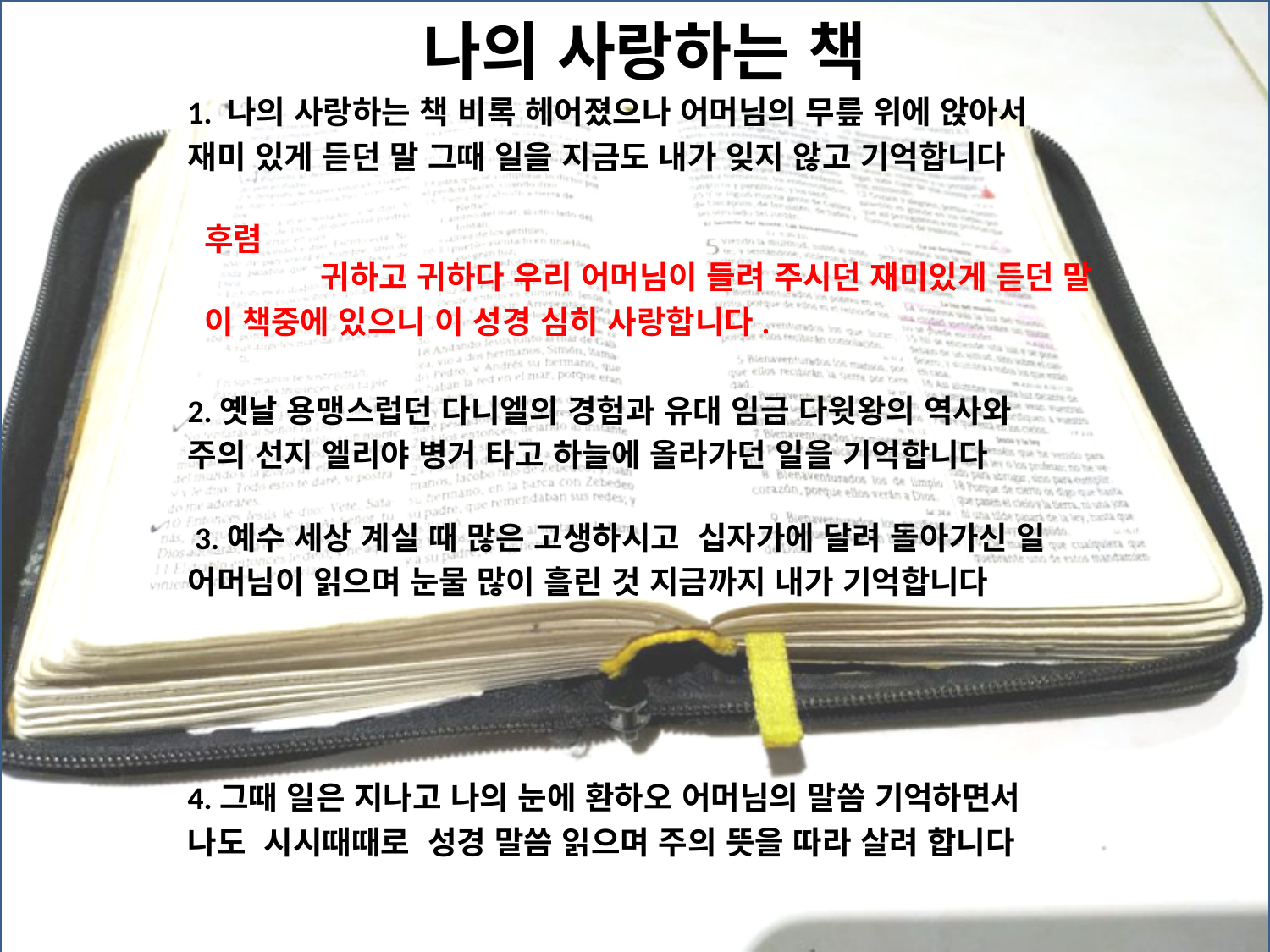

# 나의 사랑하는 책
1. 나의 사랑하는 책 비록 헤어졌으나 어머님의 무릎 위에 앉아서
재미 있게 듣던 말 그때 일을 지금도 내가 잊지 않고 기억합니다
 후렴                                                                                                              귀하고 귀하다 우리 어머님이 들려 주시던 재미있게 듣던 말
 이 책중에 있으니 이 성경 심히 사랑합니다.

2.옛날 용맹스럽던 다니엘의 경험과 유대 임금 다윗왕의 역사와
주의 선지 엘리야 병거 타고 하늘에 올라가던 일을 기억합니다
 3.예수 세상 계실 때 많은 고생하시고  십자가에 달려 돌아가신 일
어머님이 읽으며 눈물 많이 흘린 것 지금까지 내가 기억합니다

4.그때 일은 지나고 나의 눈에 환하오 어머님의 말씀 기억하면서
나도  시시때때로  성경 말씀 읽으며 주의 뜻을 따라 살려 합니다